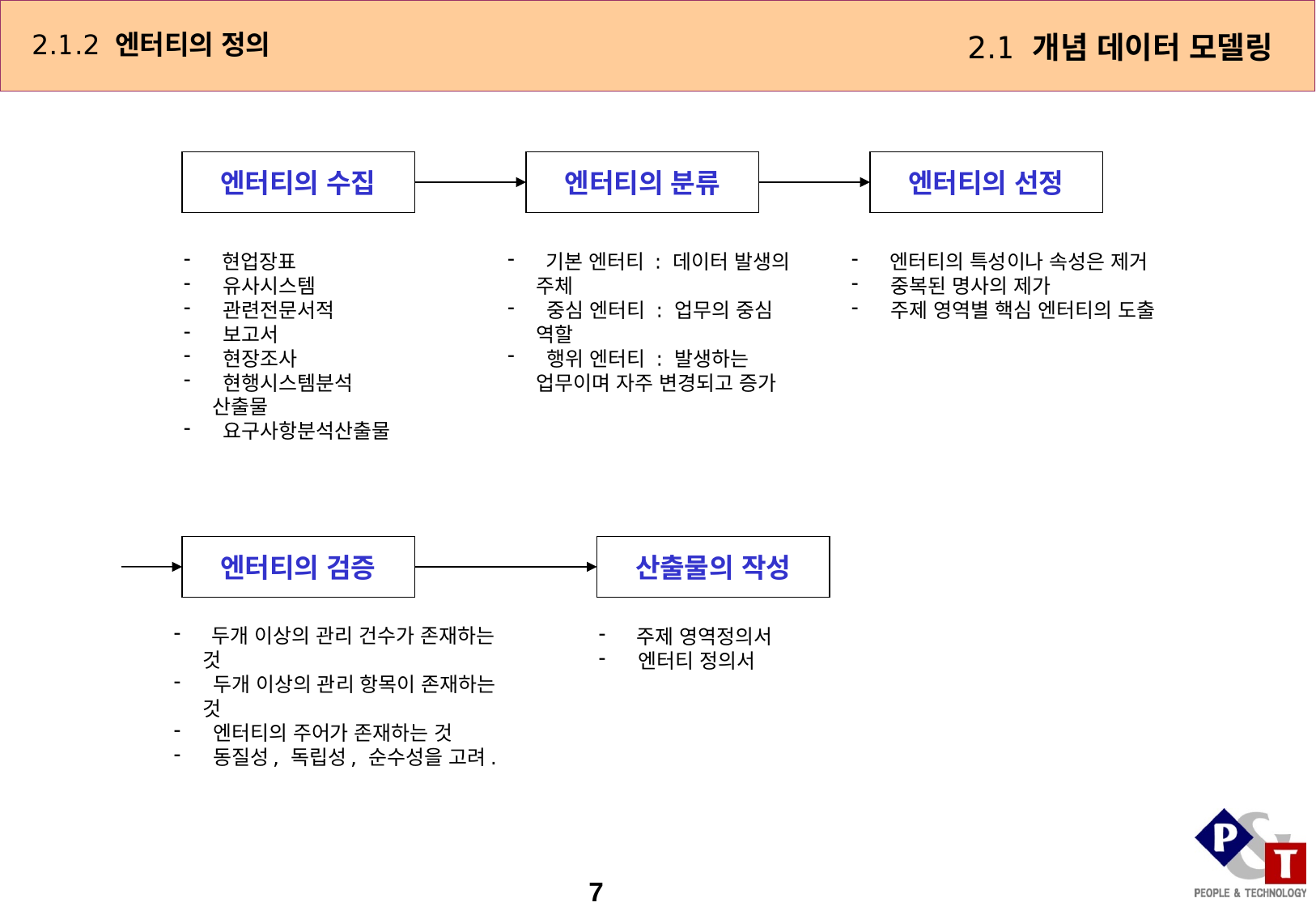

2.1.2 엔터티의 정의
2.1 개념 데이터 모델링
엔터티의 수집
엔터티의 분류
엔터티의 선정
 현업장표
 유사시스템
 관련전문서적
 보고서
 현장조사
 현행시스템분석 산출물
 요구사항분석산출물
 기본 엔터티 : 데이터 발생의 주체
 중심 엔터티 : 업무의 중심 역할
 행위 엔터티 : 발생하는 업무이며 자주 변경되고 증가
 엔터티의 특성이나 속성은 제거
 중복된 명사의 제가
 주제 영역별 핵심 엔터티의 도출

엔터티의 검증
산출물의 작성
 두개 이상의 관리 건수가 존재하는 것
 두개 이상의 관리 항목이 존재하는 것
 엔터티의 주어가 존재하는 것
 동질성, 독립성, 순수성을 고려.
 주제 영역정의서
 엔터티 정의서